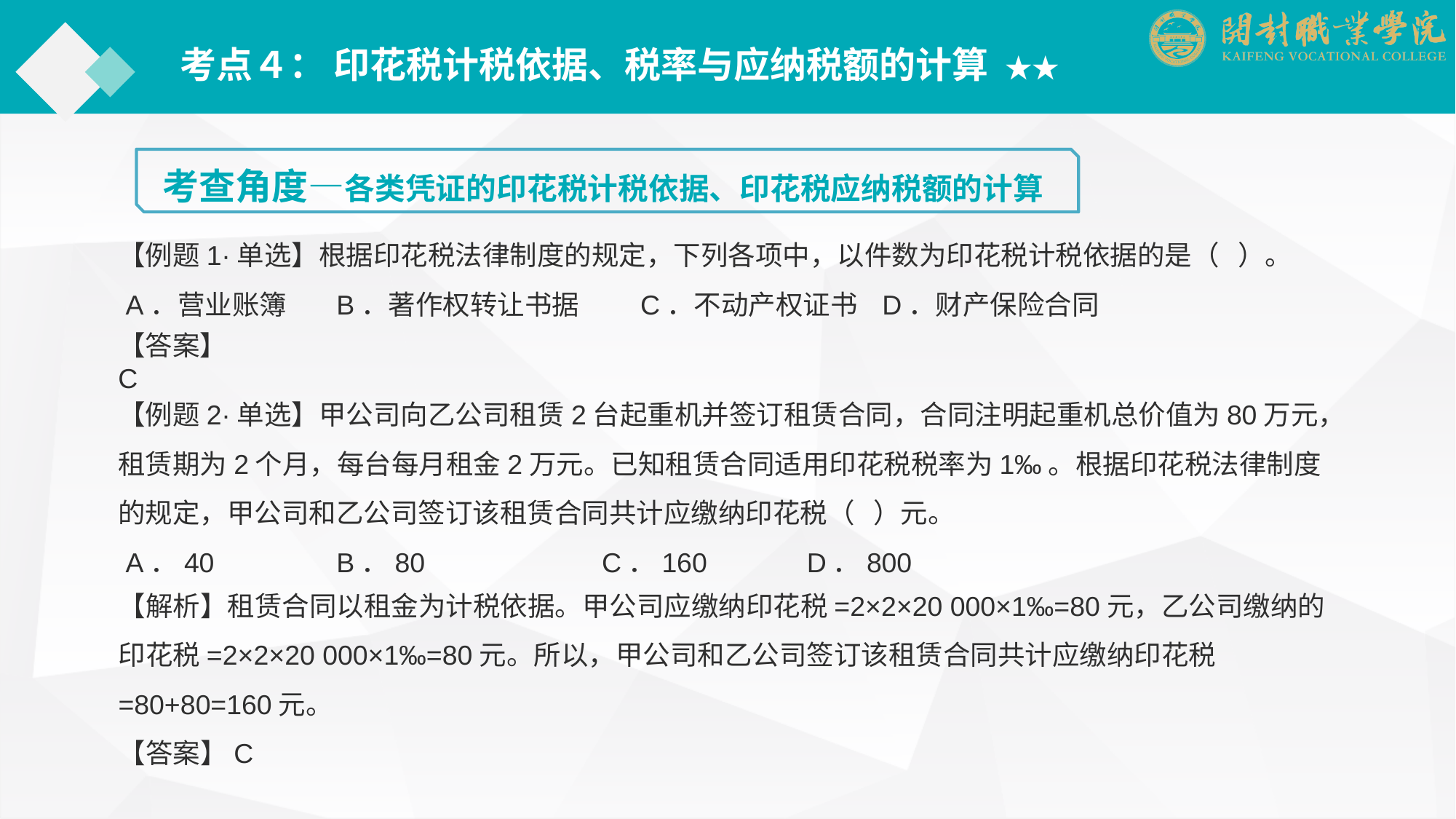

考点４： 印花税计税依据、税率与应纳税额的计算  ★★

考查角度—各类凭证的印花税计税依据、印花税应纳税额的计算
【例题1·单选】根据印花税法律制度的规定，下列各项中，以件数为印花税计税依据的是（   ）。
 A．营业账簿	B．著作权转让书据　　C．不动产权证书	D．财产保险合同
【答案】C
【例题2·单选】甲公司向乙公司租赁2台起重机并签订租赁合同，合同注明起重机总价值为80万元，租赁期为2个月，每台每月租金2万元。已知租赁合同适用印花税税率为1‰。根据印花税法律制度的规定，甲公司和乙公司签订该租赁合同共计应缴纳印花税（   ）元。
 A．40		B．80　　　　　　C．160	　D．800
【解析】租赁合同以租金为计税依据。甲公司应缴纳印花税=2×2×20 000×1‰=80元，乙公司缴纳的印花税=2×2×20 000×1‰=80元。所以，甲公司和乙公司签订该租赁合同共计应缴纳印花税=80+80=160元。
【答案】C